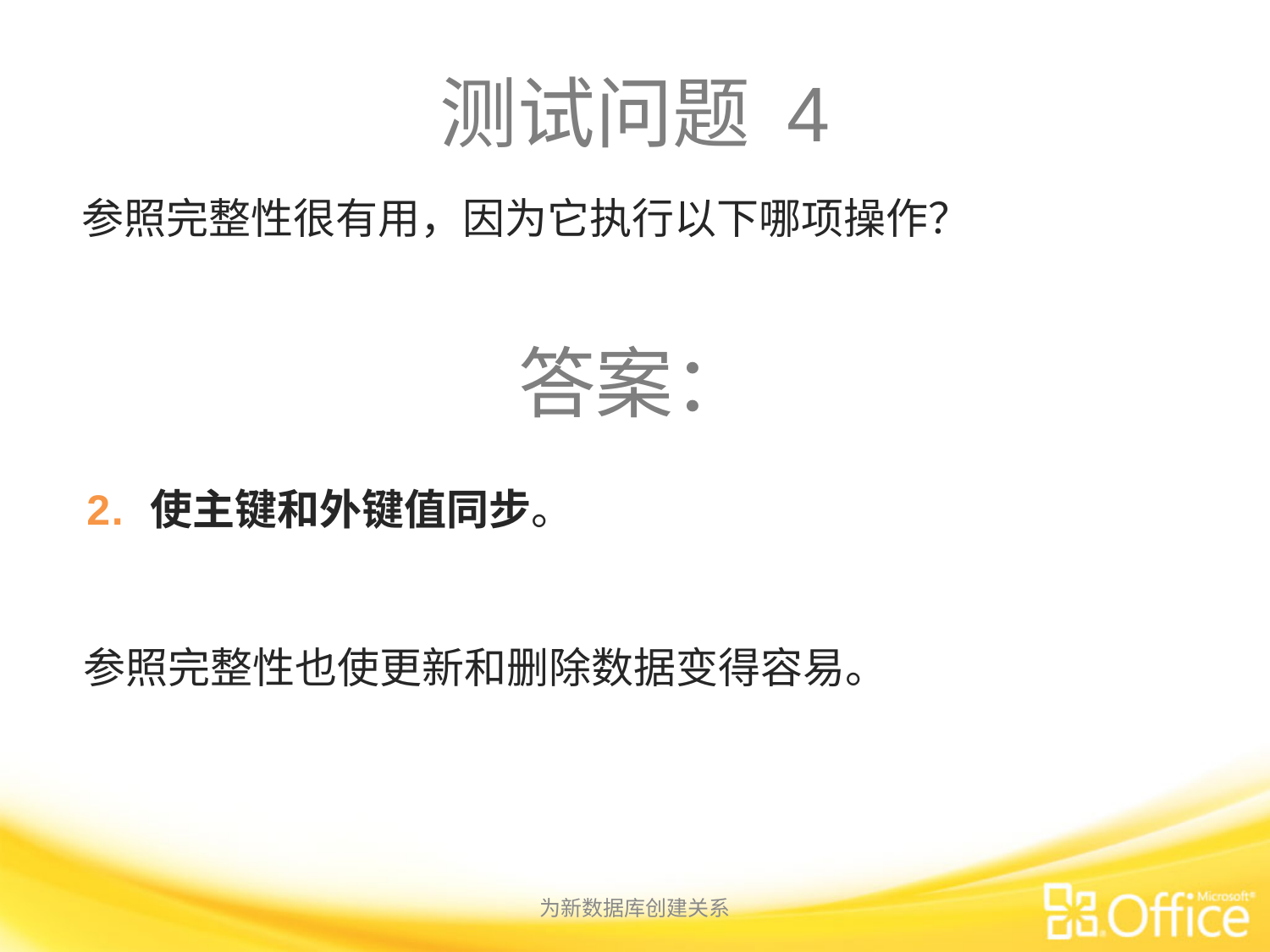

# 测试问题 4
参照完整性很有用，因为它执行以下哪项操作？
答案：
使主键和外键值同步。
参照完整性也使更新和删除数据变得容易。
为新数据库创建关系